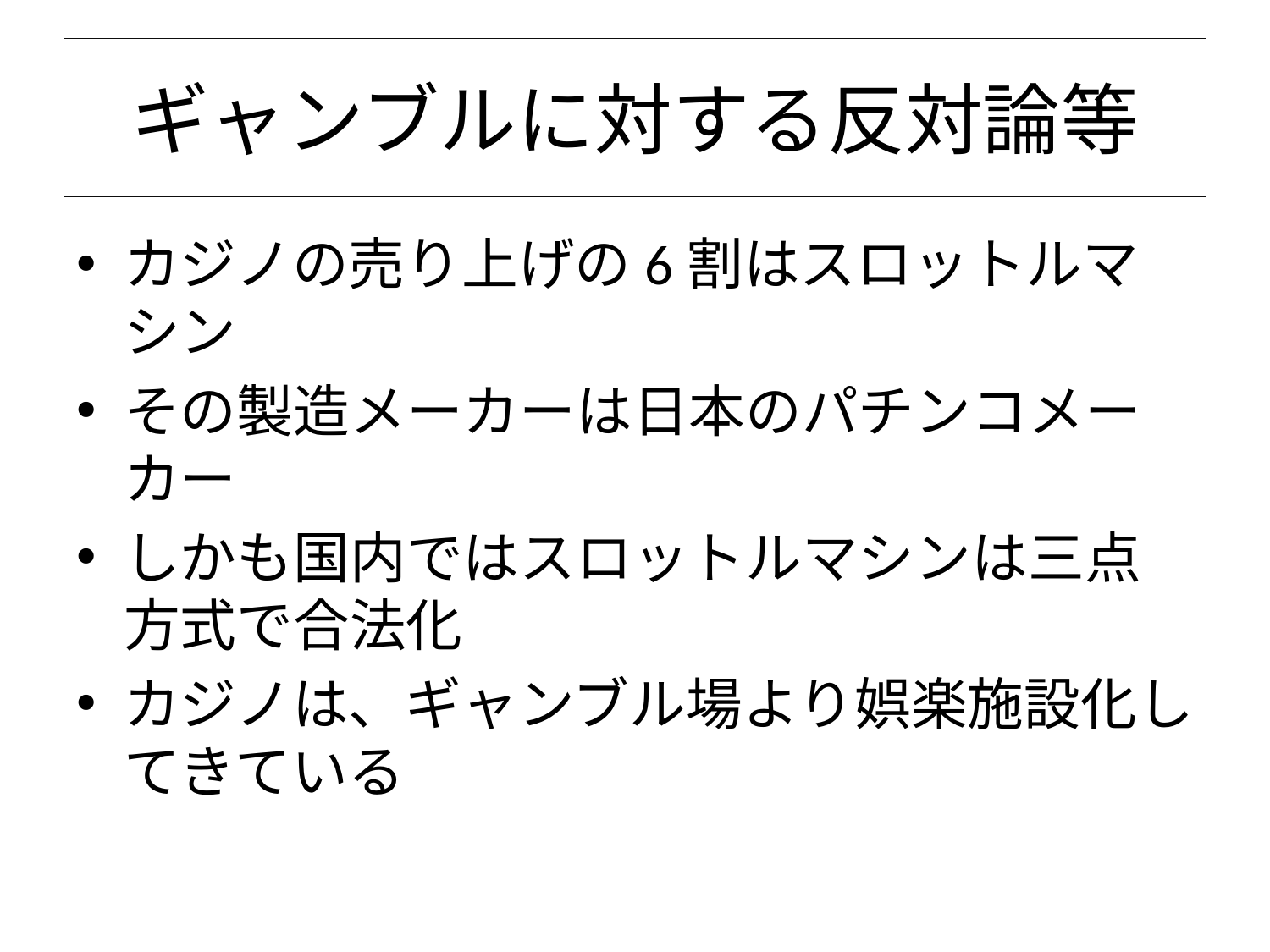

# ギャンブルに対する反対論等
カジノの売り上げの6割はスロットルマシン
その製造メーカーは日本のパチンコメーカー
しかも国内ではスロットルマシンは三点方式で合法化
カジノは、ギャンブル場より娯楽施設化してきている